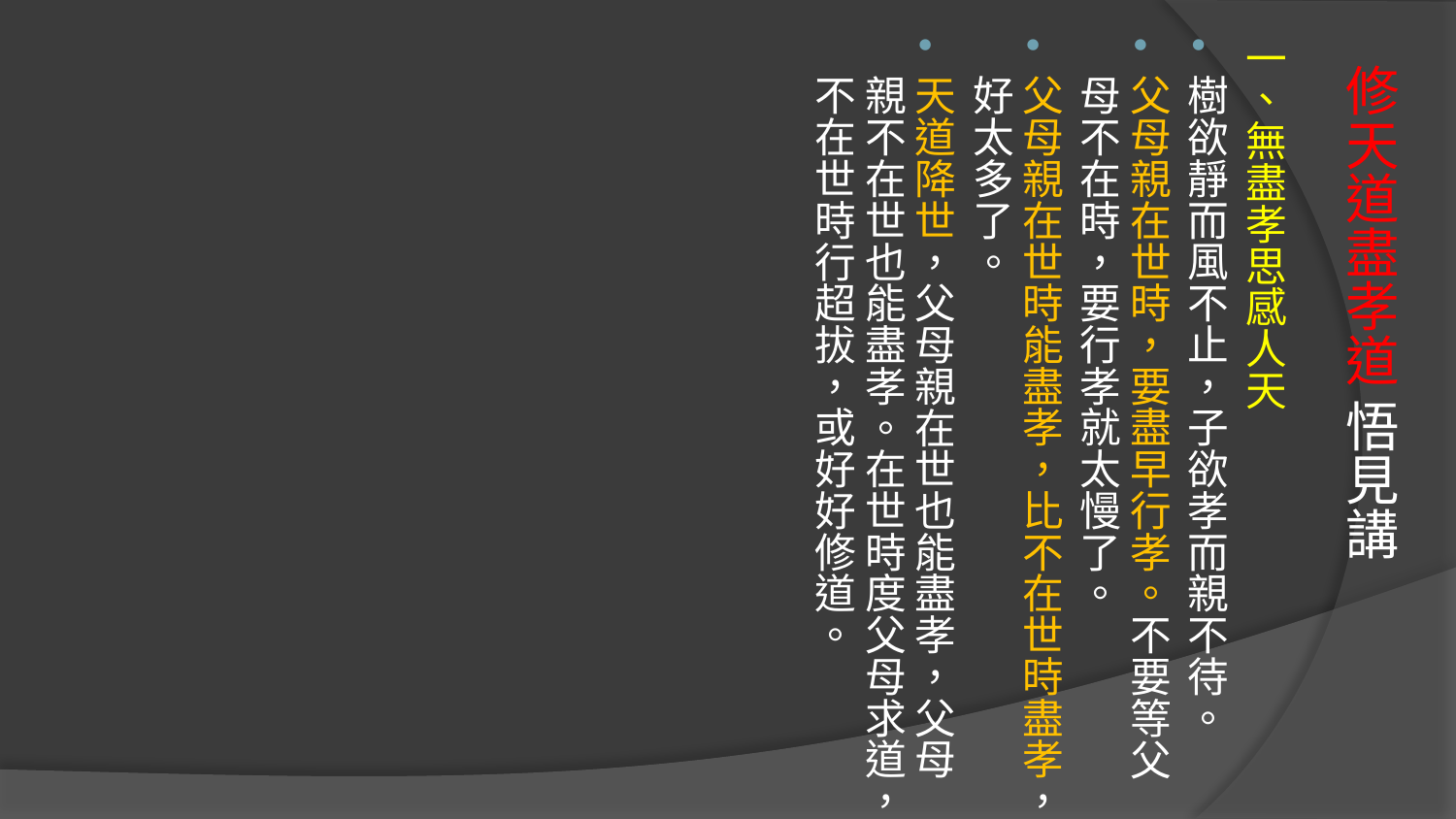

一、無盡孝思感人天
樹欲靜而風不止，子欲孝而親不待。
父母親在世時，要盡早行孝。不要等父母不在時，要行孝就太慢了。
父母親在世時能盡孝，比不在世時盡孝，好太多了。
天道降世，父母親在世也能盡孝，父母親不在世也能盡孝。在世時度父母求道，不在世時行超拔，或好好修道。

# 修天道盡孝道 悟見講